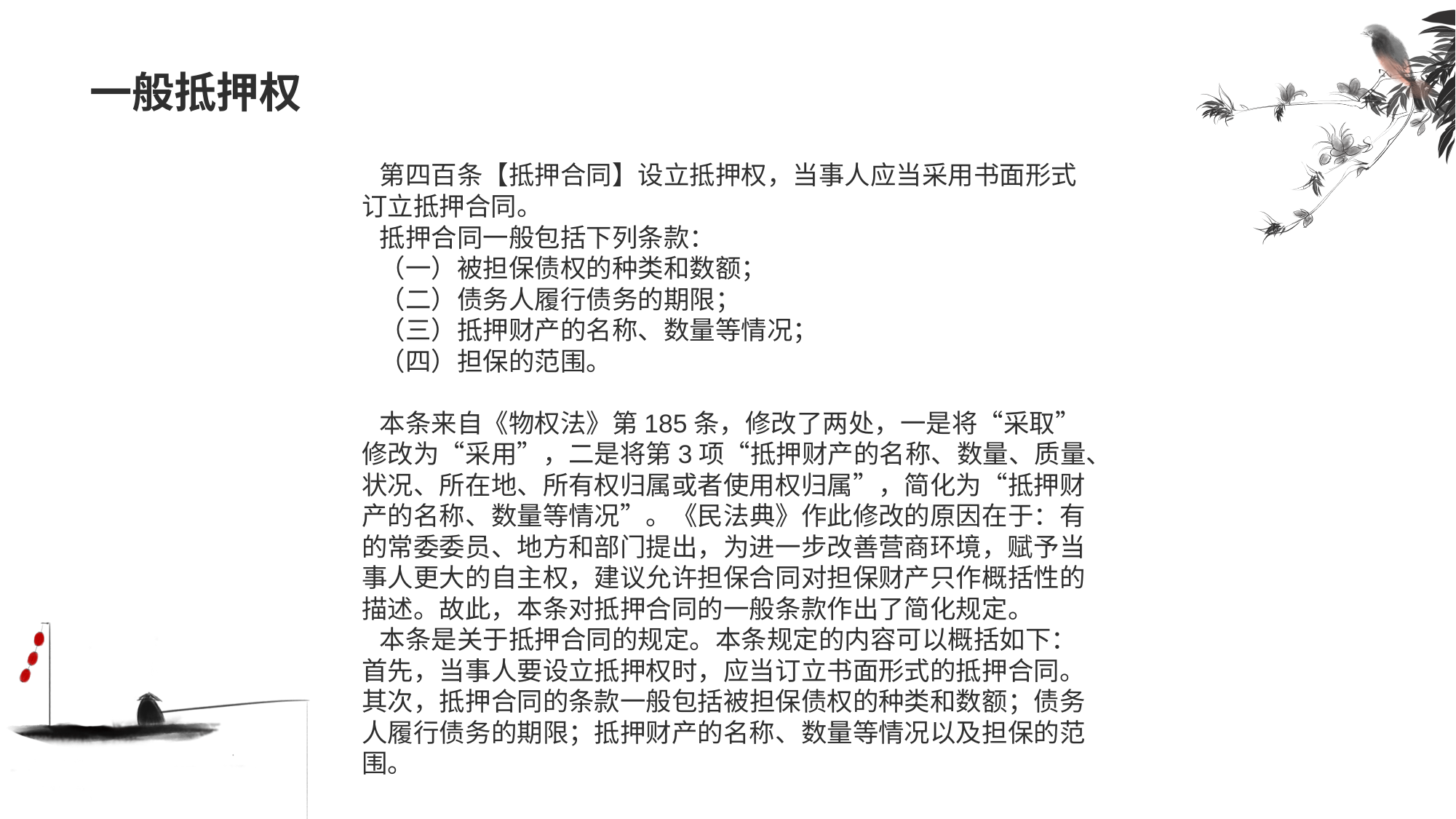

# 一般抵押权

  第四百条【抵押合同】设立抵押权，当事人应当采用书面形式订立抵押合同。
  抵押合同一般包括下列条款：
  （一）被担保债权的种类和数额；
  （二）债务人履行债务的期限；
  （三）抵押财产的名称、数量等情况；
  （四）担保的范围。

  本条来自《物权法》第185条，修改了两处，一是将“采取”修改为“采用”，二是将第3项“抵押财产的名称、数量、质量、状况、所在地、所有权归属或者使用权归属”，简化为“抵押财产的名称、数量等情况”。《民法典》作此修改的原因在于：有的常委委员、地方和部门提出，为进一步改善营商环境，赋予当事人更大的自主权，建议允许担保合同对担保财产只作概括性的描述。故此，本条对抵押合同的一般条款作出了简化规定。
  本条是关于抵押合同的规定。本条规定的内容可以概括如下：首先，当事人要设立抵押权时，应当订立书面形式的抵押合同。其次，抵押合同的条款一般包括被担保债权的种类和数额；债务人履行债务的期限；抵押财产的名称、数量等情况以及担保的范围。
107